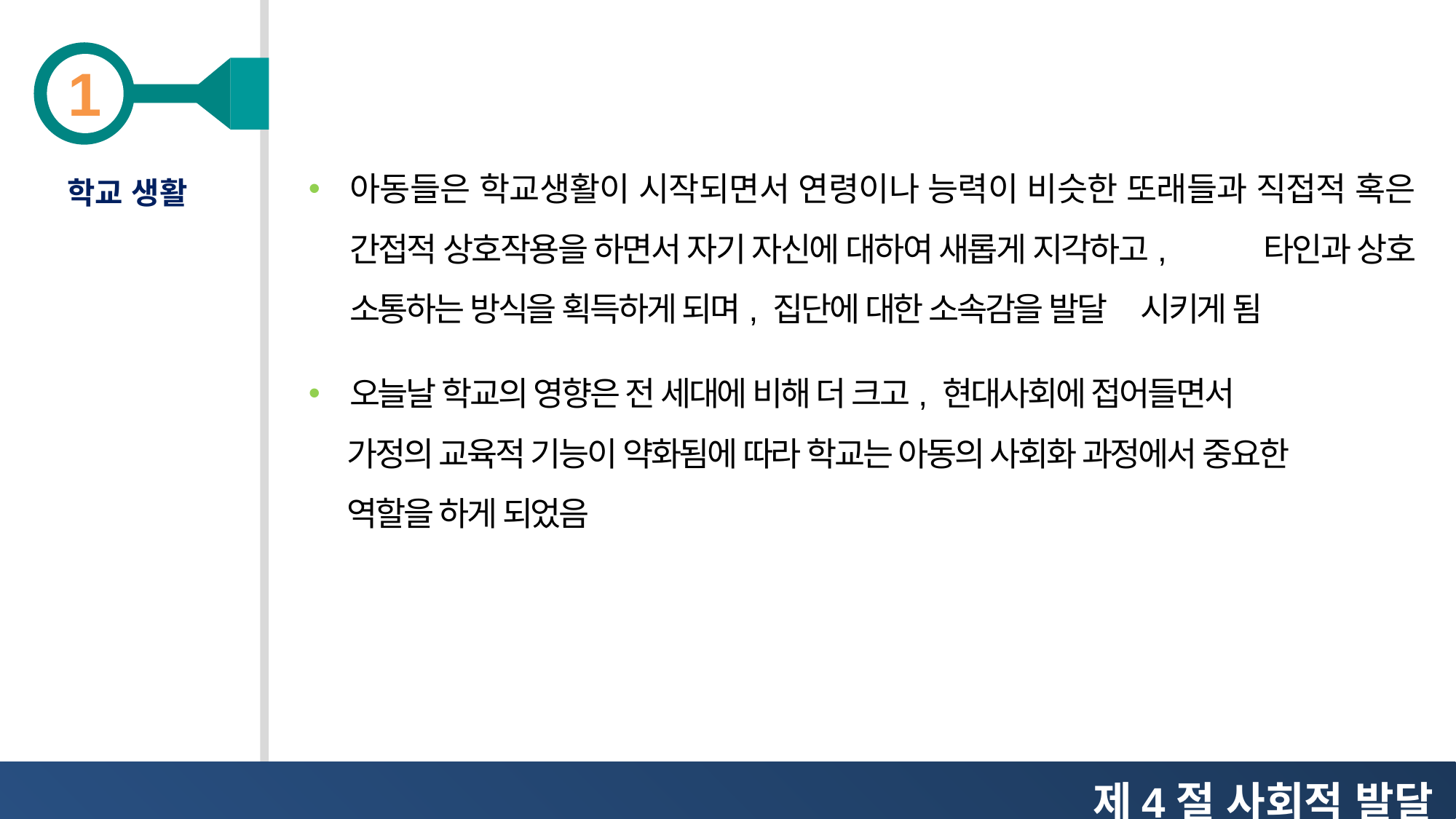

아동들은 학교생활이 시작되면서 연령이나 능력이 비슷한 또래들과 직접적 혹은 간접적 상호작용을 하면서 자기 자신에 대하여 새롭게 지각하고,            타인과 상호 소통하는 방식을 획득하게 되며, 집단에 대한 소속감을 발달     시키게 됨

오늘날 학교의 영향은 전 세대에 비해 더 크고, 현대사회에 접어들면서
    가정의 교육적 기능이 약화됨에 따라 학교는 아동의 사회화 과정에서 중요한
    역할을 하게 되었음
학교 생활
제4절 사회적 발달